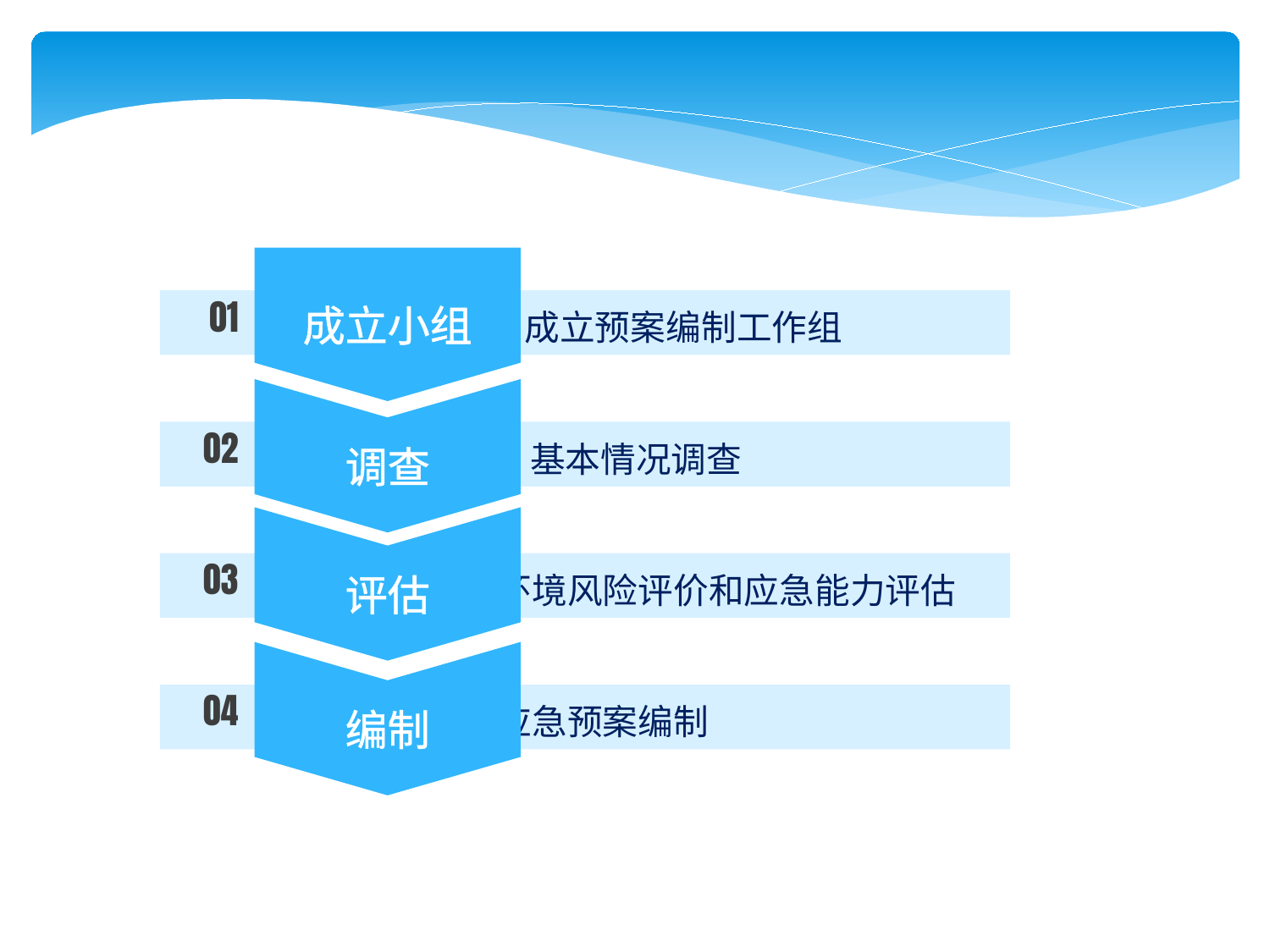

成立小组
                              成立预案编制工作组
01
调查
02
               基本情况调查
评估
03
                                                  环境风险评价和应急能力评估
编制
04
                                                  应急预案编制

50